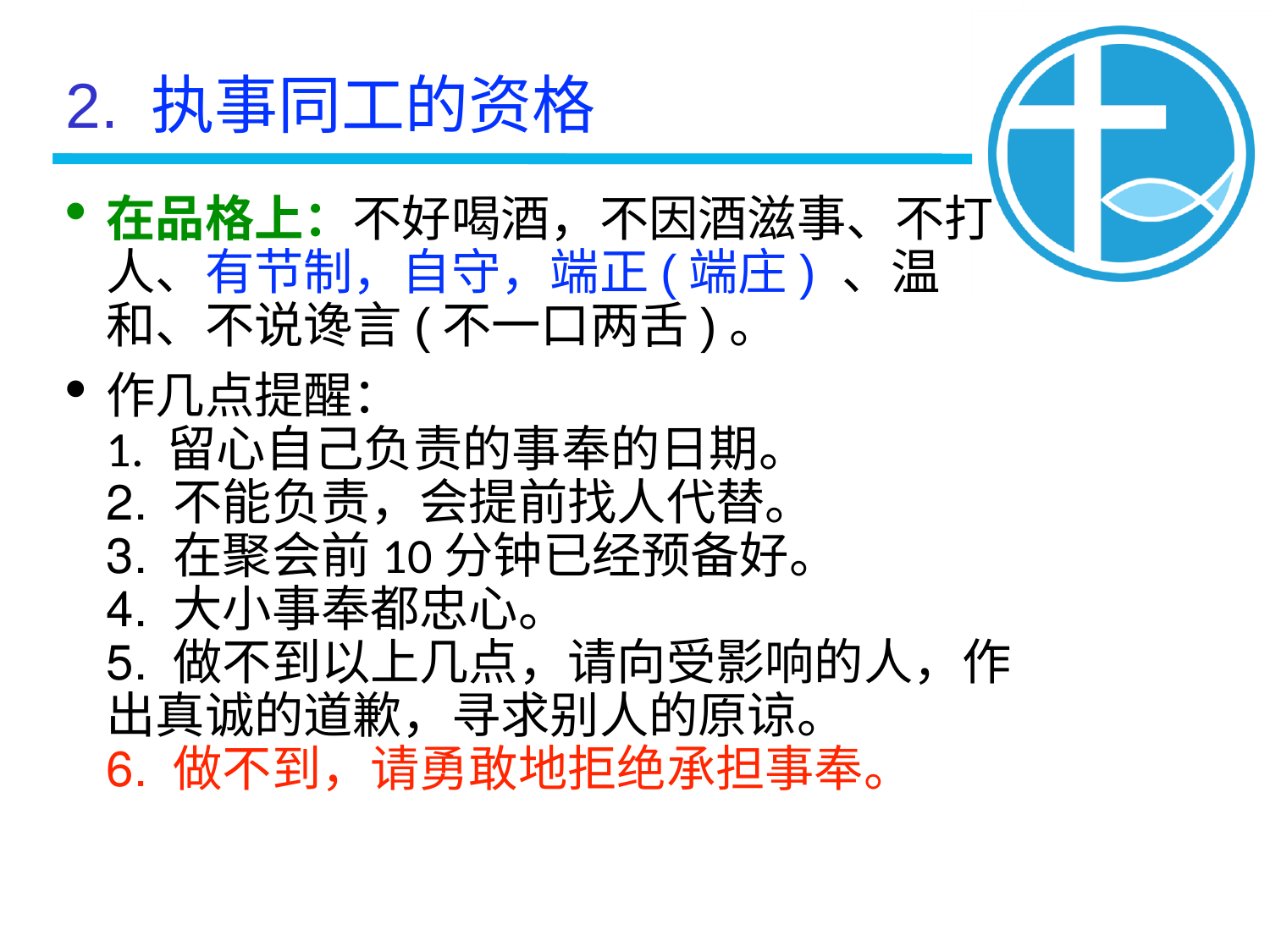

2. 执事同工的资格
在品格上：不好喝酒，不因酒滋事、不打人、有节制，自守，端正(端庄) 、温和、不说谗言(不一口两舌)。
作几点提醒：
1. 留心自己负责的事奉的日期。
2. 不能负责，会提前找人代替。
3. 在聚会前10分钟已经预备好。
4. 大小事奉都忠心。
5. 做不到以上几点，请向受影响的人，作出真诚的道歉，寻求别人的原谅。
6. 做不到，请勇敢地拒绝承担事奉。